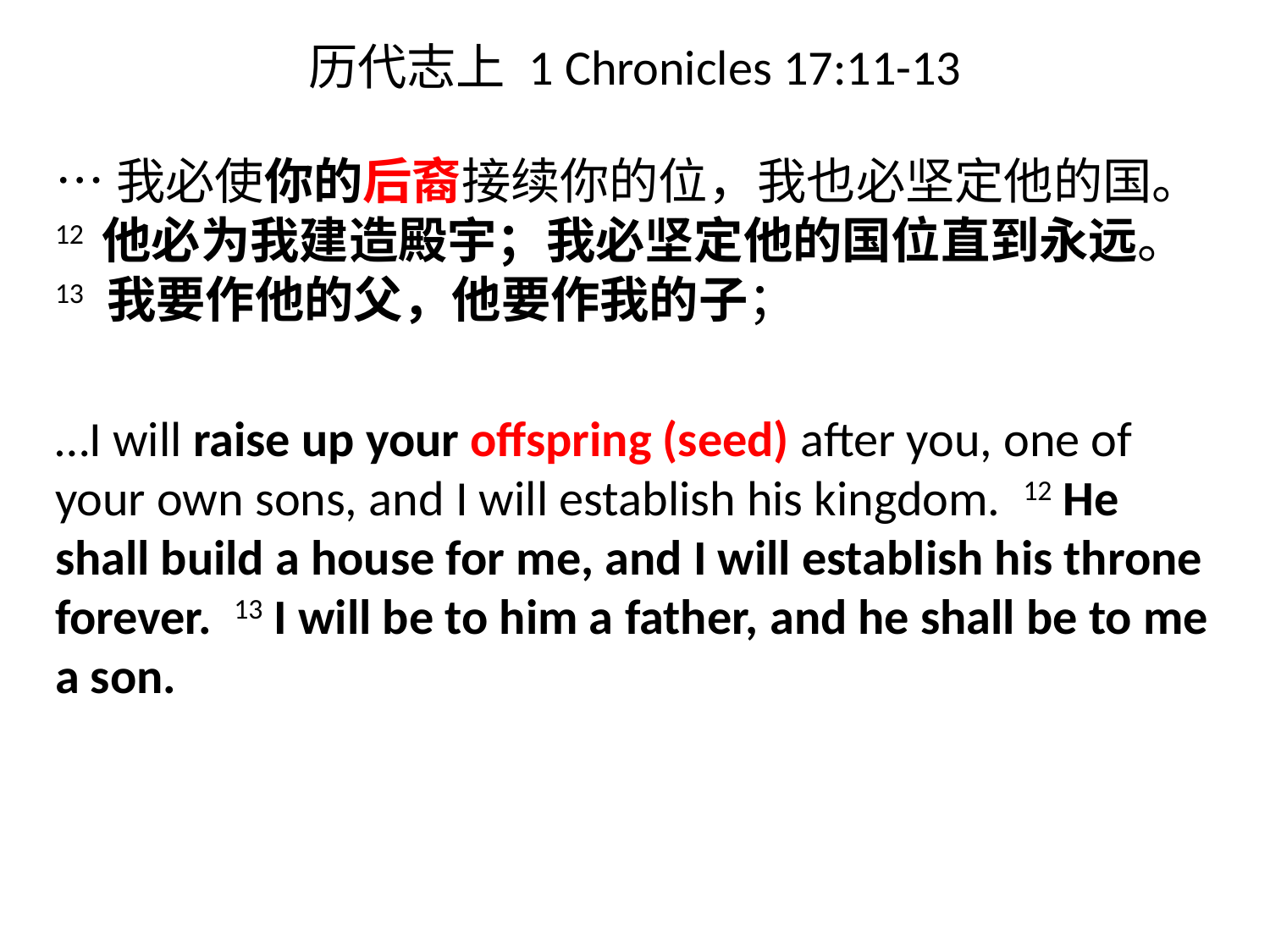

# 历代志上 1 Chronicles 17:11-13
…我必使你的后裔接续你的位，我也必坚定他的国。 12 他必为我建造殿宇；我必坚定他的国位直到永远。 13 我要作他的父，他要作我的子；

…I will raise up your offspring (seed) after you, one of your own sons, and I will establish his kingdom.  12 He shall build a house for me, and I will establish his throne forever.  13 I will be to him a father, and he shall be to me a son.